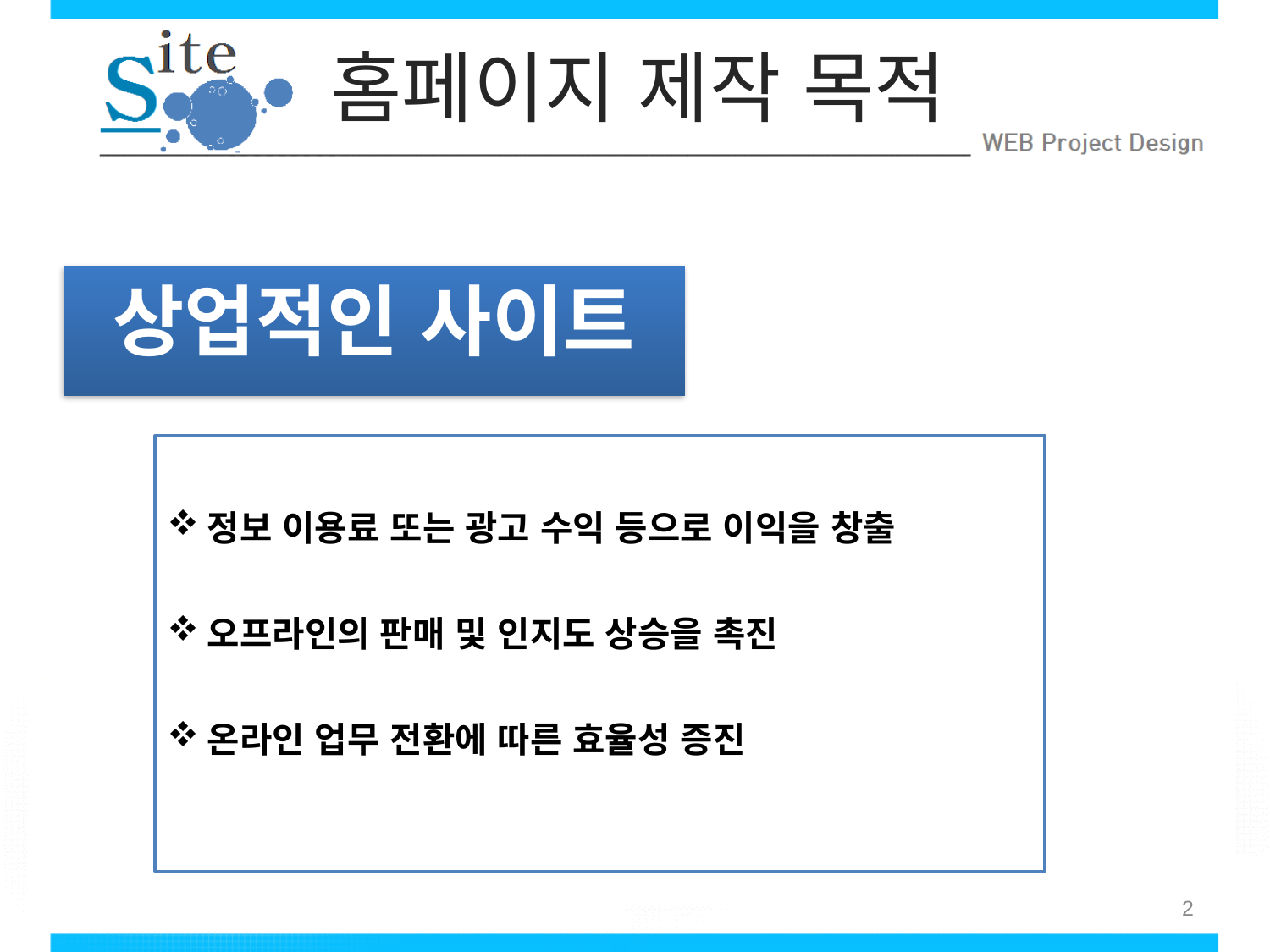

# 홈페이지 제작 목적
상업적인 사이트
정보 이용료 또는 광고 수익 등으로 이익을 창출
오프라인의 판매 및 인지도 상승을 촉진
온라인 업무 전환에 따른 효율성 증진

2